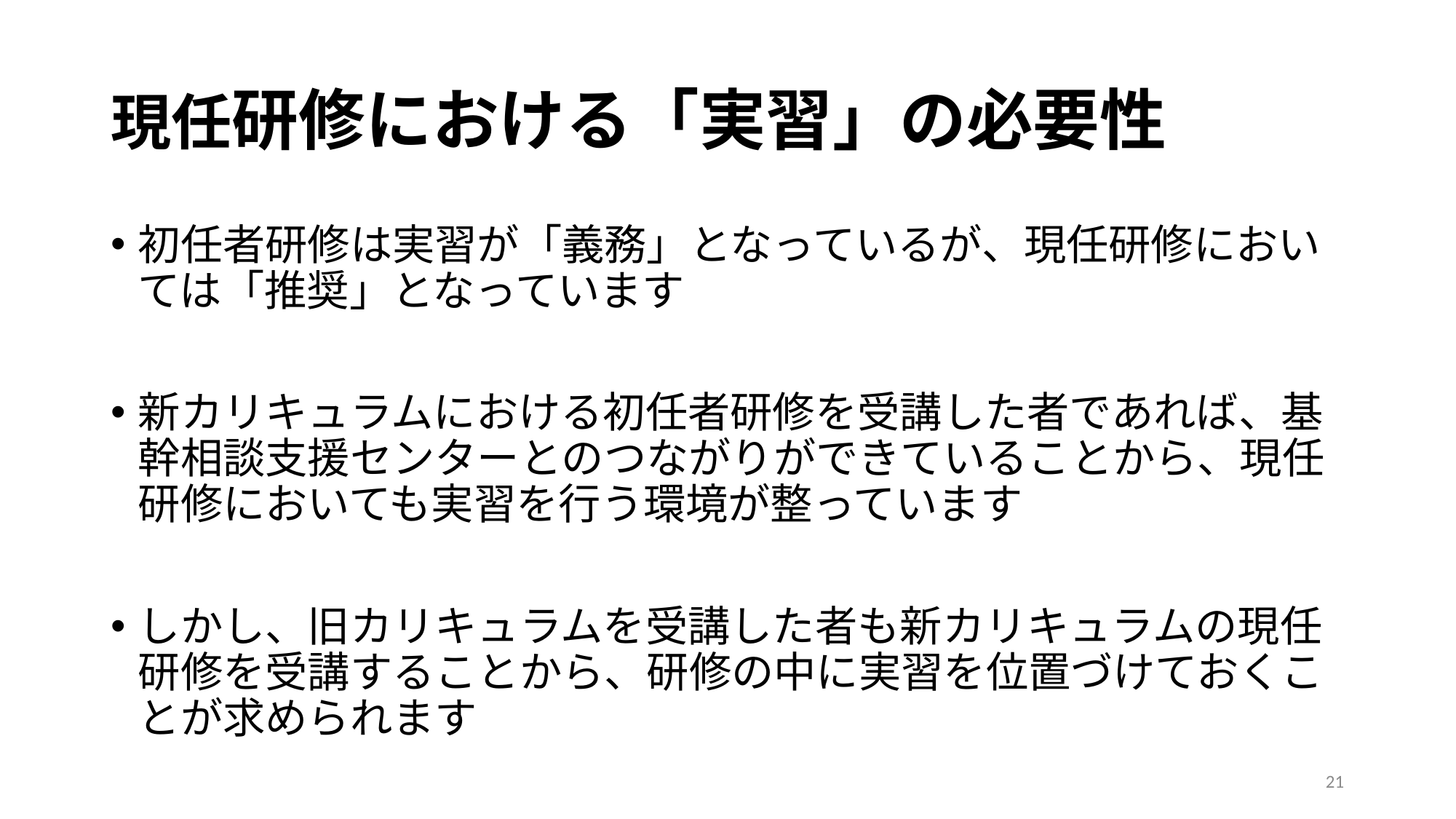

# 現任研修における「実習」の必要性
初任者研修は実習が「義務」となっているが、現任研修においては「推奨」となっています

新カリキュラムにおける初任者研修を受講した者であれば、基幹相談支援センターとのつながりができていることから、現任研修においても実習を行う環境が整っています

しかし、旧カリキュラムを受講した者も新カリキュラムの現任研修を受講することから、研修の中に実習を位置づけておくことが求められます

21